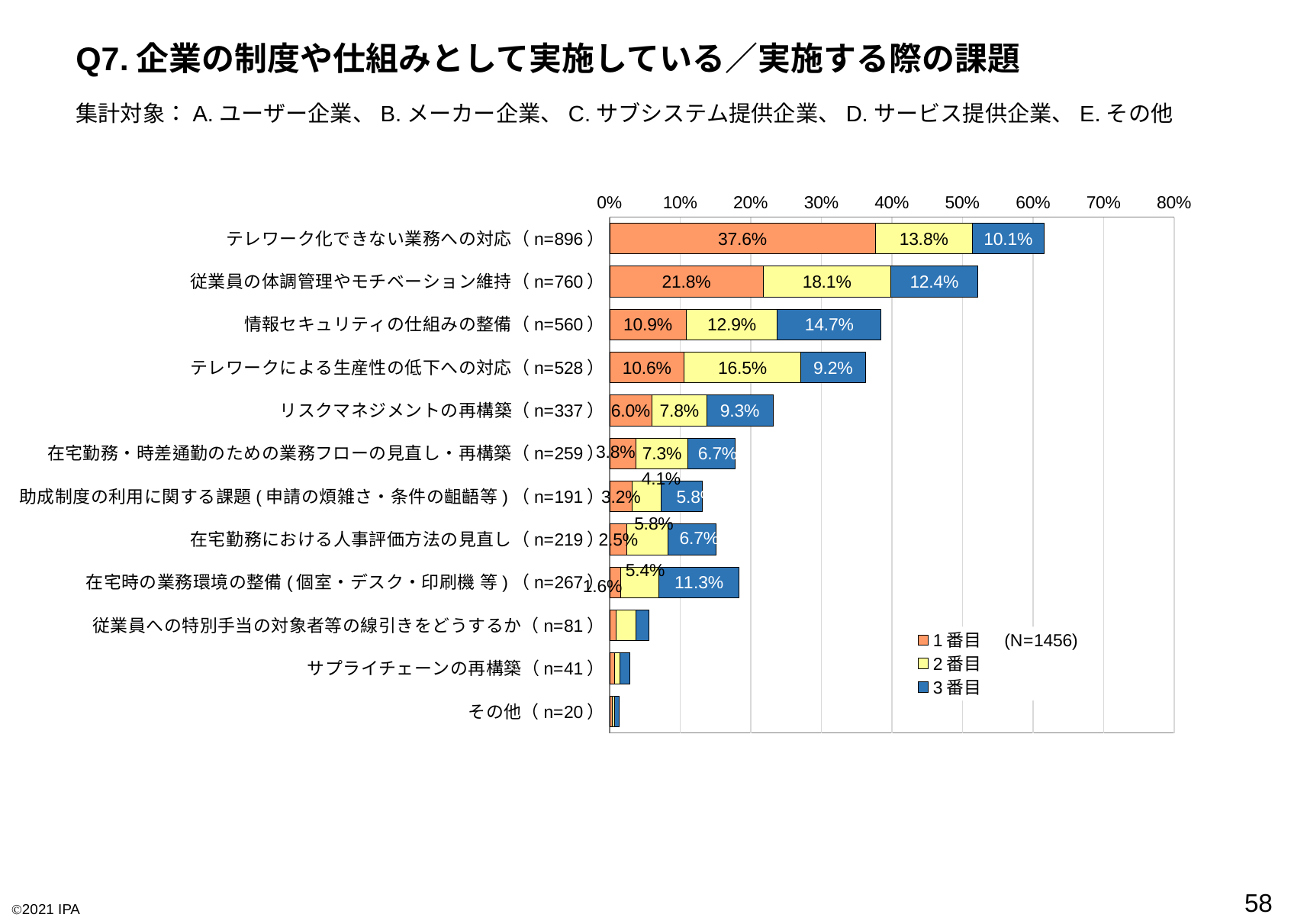

Q7.企業の制度や仕組みとして実施している／実施する際の課題
集計対象：A.ユーザー企業、B.メーカー企業、C.サブシステム提供企業、D.サービス提供企業、E.その他

### Chart

| Category | 1番目　(N=1456) | 2番目 | 3番目 |
|---|---|---|---|
| テレワーク化できない業務への対応（n=896） | 0.37637362637362637 | 0.13804945054945056 | 0.10096153846153846 |
| 従業員の体調管理やモチベーション維持（n=760） | 0.21771978021978022 | 0.18063186813186813 | 0.12362637362637363 |
| 情報セキュリティの仕組みの整備（n=560） | 0.10851648351648352 | 0.12912087912087913 | 0.14697802197802198 |
| テレワークによる生産性の低下への対応（n=528） | 0.10576923076923077 | 0.16483516483516483 | 0.09203296703296704 |
| リスクマネジメントの再構築（n=337） | 0.059752747252747256 | 0.0782967032967033 | 0.09340659340659341 |
| 在宅勤務・時差通勤のための業務フローの見直し・再構築（n=259） | 0.03777472527472527 | 0.07280219780219781 | 0.0673076923076923 |
| 助成制度の利用に関する課題(申請の煩雑さ・条件の齟齬等)（n=191） | 0.032280219780219783 | 0.04120879120879121 | 0.057692307692307696 |
| 在宅勤務における人事評価方法の見直し（n=219） | 0.024725274725274724 | 0.05837912087912088 | 0.0673076923076923 |
| 在宅時の業務環境の整備(個室・デスク・印刷機 等)（n=267） | 0.015796703296703296 | 0.05425824175824176 | 0.11332417582417582 |
| 従業員への特別手当の対象者等の線引きをどうするか（n=81） | 0.009615384615384616 | 0.027472527472527472 | 0.018543956043956044 |
| サプライチェーンの再構築（n=41） | 0.007554945054945055 | 0.007554945054945055 | 0.01304945054945055 |
| その他（n=20） | 0.004120879120879121 | 0.003434065934065934 | 0.006181318681318681 |